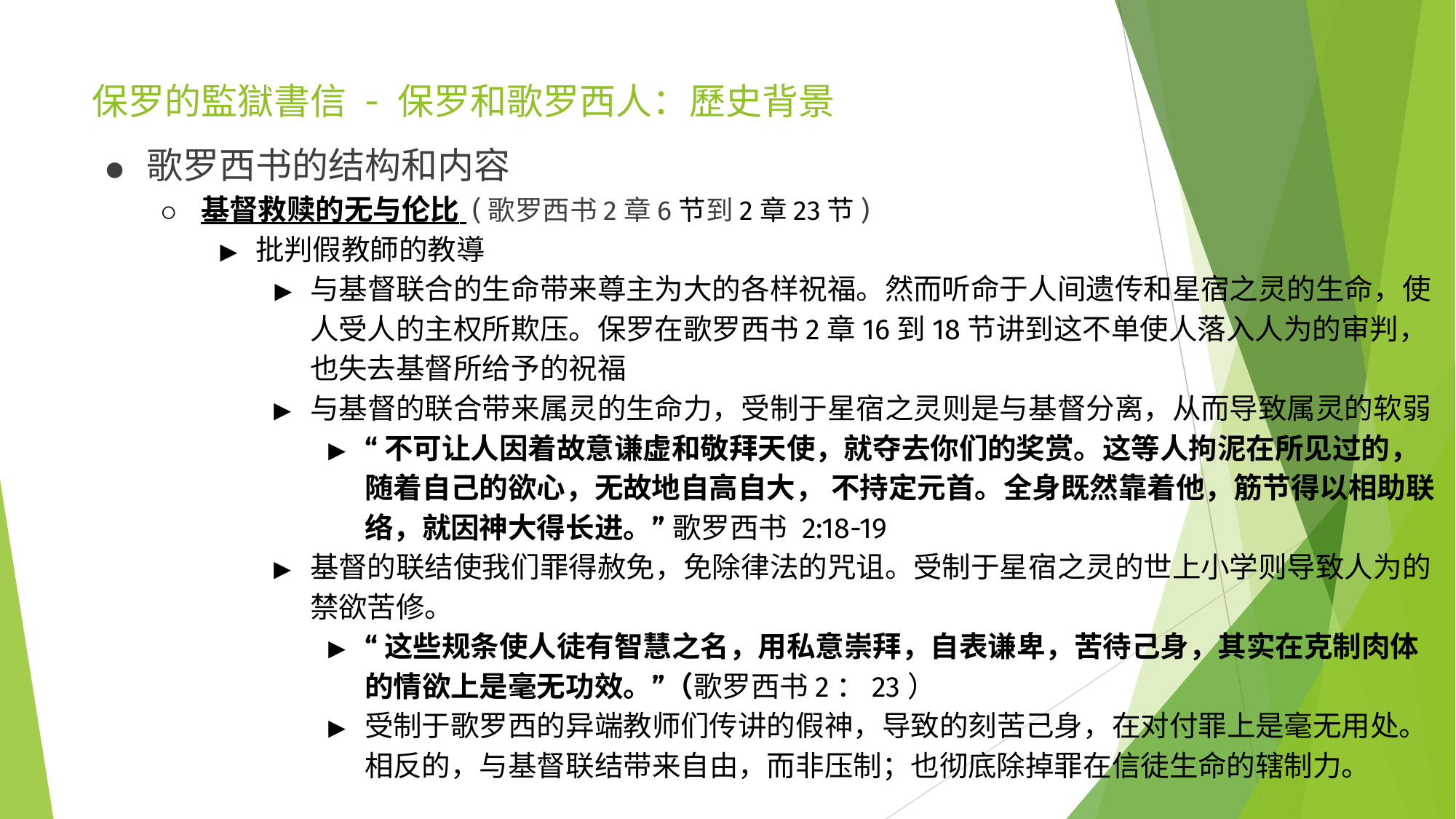

# 保罗的監獄書信 - 保罗和歌罗西人：歷史背景
歌罗西书的结构和内容
基督救赎的无与伦比 (歌罗西书2章6节到2章23节)
批判假教師的教導
与基督联合的生命带来尊主为大的各样祝福。然而听命于人间遗传和星宿之灵的生命，使人受人的主权所欺压。保罗在歌罗西书2章16到18节讲到这不单使人落入人为的审判，也失去基督所给予的祝福
与基督的联合带来属灵的生命力，受制于星宿之灵则是与基督分离，从而导致属灵的软弱
“不可让人因着故意谦虚和敬拜天使，就夺去你们的奖赏。这等人拘泥在所见过的，随着自己的欲心，无故地自高自大， 不持定元首。全身既然靠着他，筋节得以相助联络，就因神大得长进。” 歌罗西书‬ ‭2:18-19‬ ‭
基督的联结使我们罪得赦免，免除律法的咒诅。受制于星宿之灵的世上小学则导致人为的禁欲苦修。
“这些规条使人徒有智慧之名，用私意崇拜，自表谦卑，苦待己身，其实在克制肉体的情欲上是毫无功效。”（歌罗西书2：23）​
受制于歌罗西的异端教师们传讲的假神，导致的刻苦己身，在对付罪上是毫无用处。相反的，与基督联结带来自由，而非压制；也彻底除掉罪在信徒生命的辖制力。